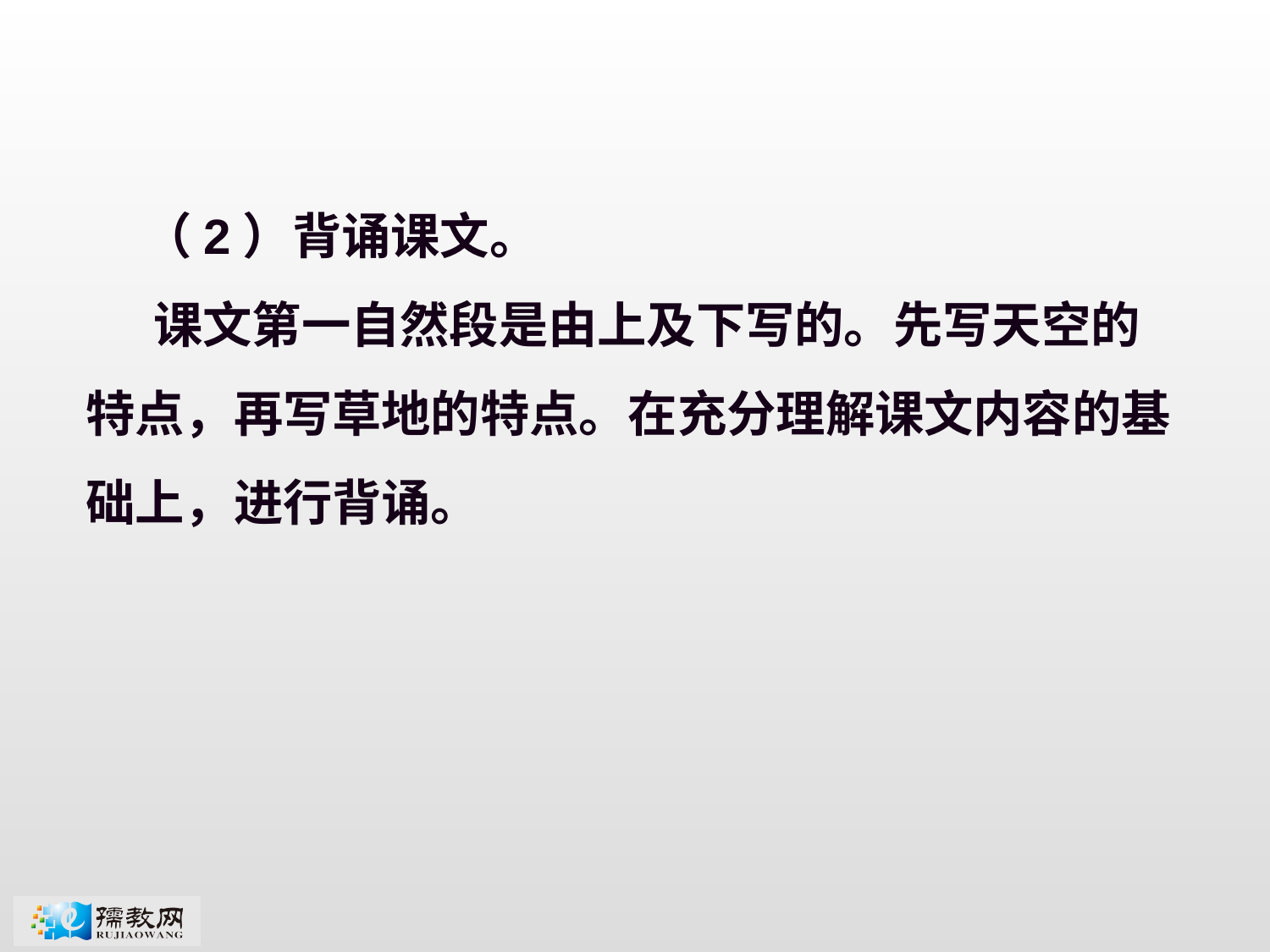

（2）背诵课文。
     课文第一自然段是由上及下写的。先写天空的特点，再写草地的特点。在充分理解课文内容的基础上，进行背诵。